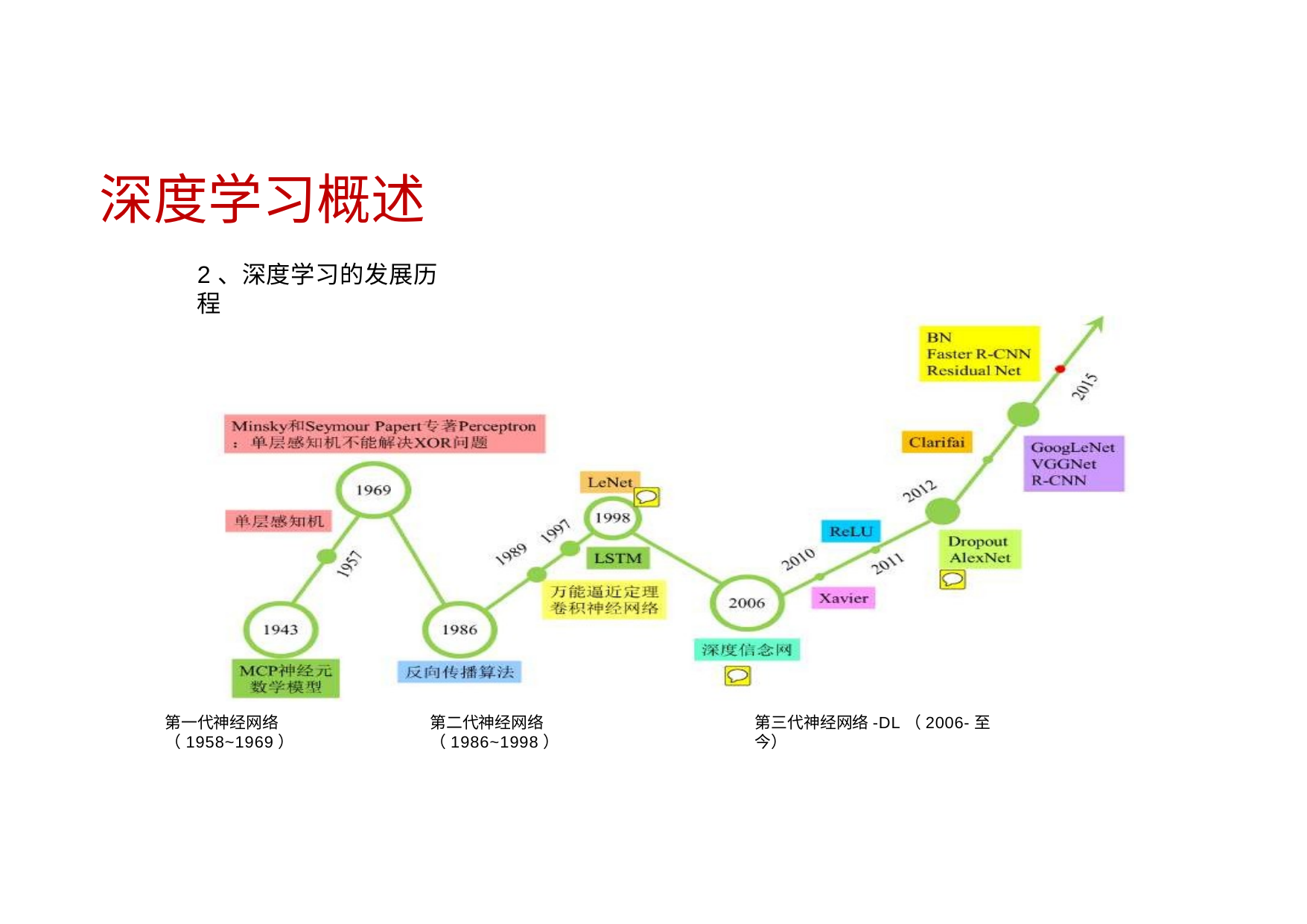

深度学习概述
2、深度学习的发展历程

第一代神经网络（1958~1969）
第二代神经网络（1986~1998）
第三代神经网络-DL（2006-至今）